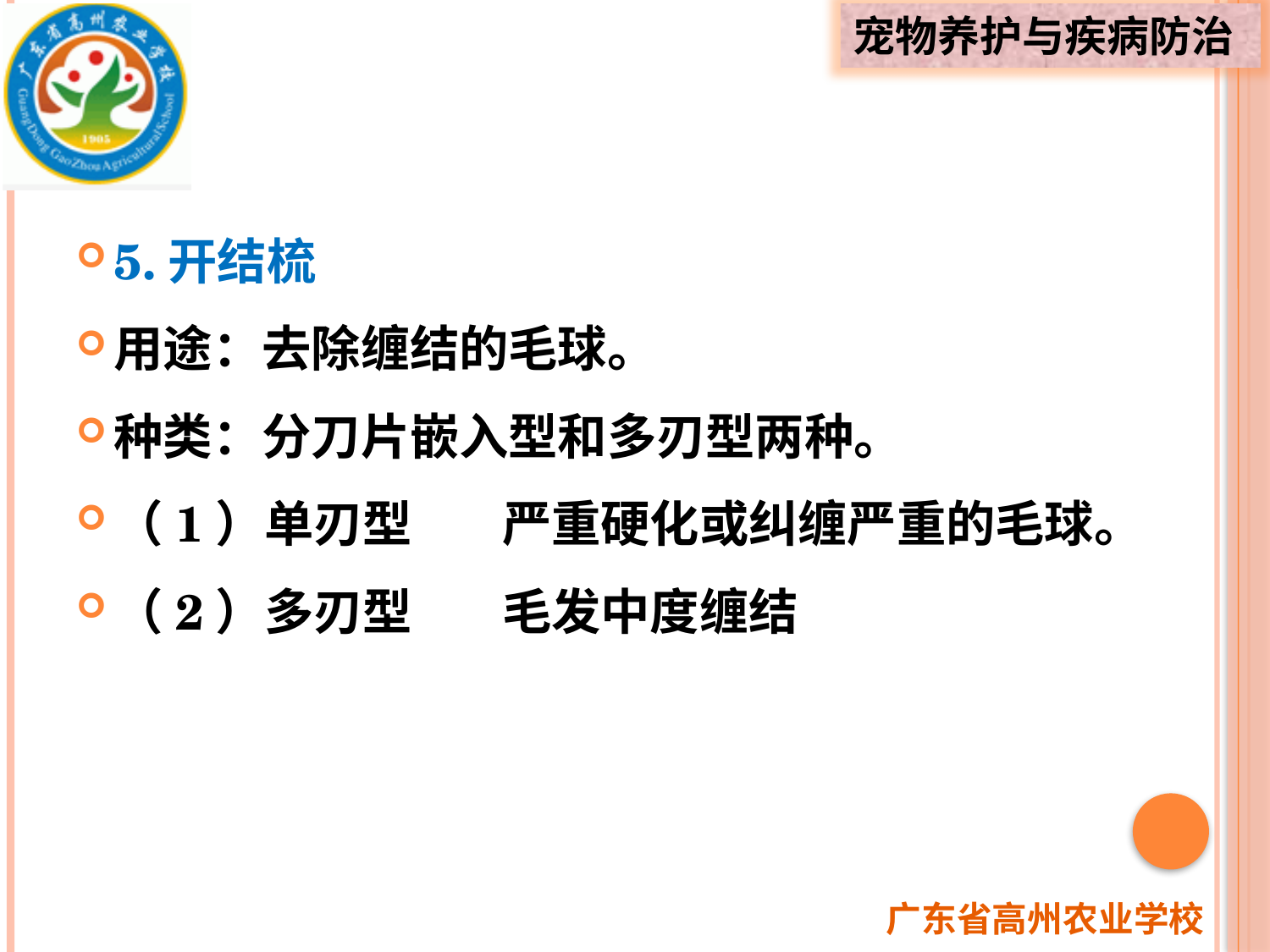

5.开结梳
用途：去除缠结的毛球。
种类：分刀片嵌入型和多刃型两种。
（1）单刃型        严重硬化或纠缠严重的毛球。
（2）多刃型        毛发中度缠结